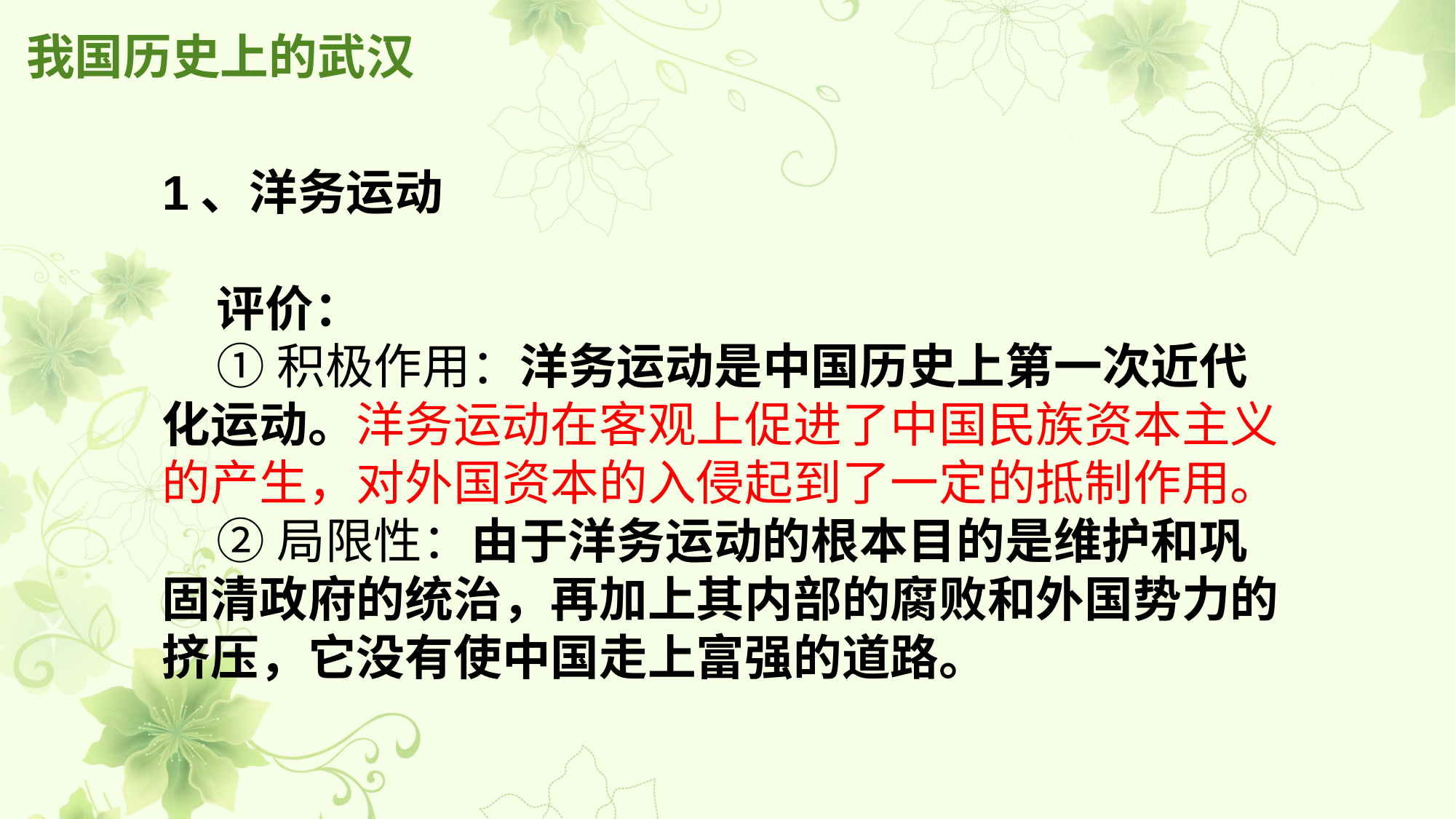

# 我国历史上的武汉
1、洋务运动

评价：
①积极作用：洋务运动是中国历史上第一次近代化运动。洋务运动在客观上促进了中国民族资本主义的产生，对外国资本的入侵起到了一定的抵制作用。
②局限性：由于洋务运动的根本目的是维护和巩固清政府的统治，再加上其内部的腐败和外国势力的挤压，它没有使中国走上富强的道路。